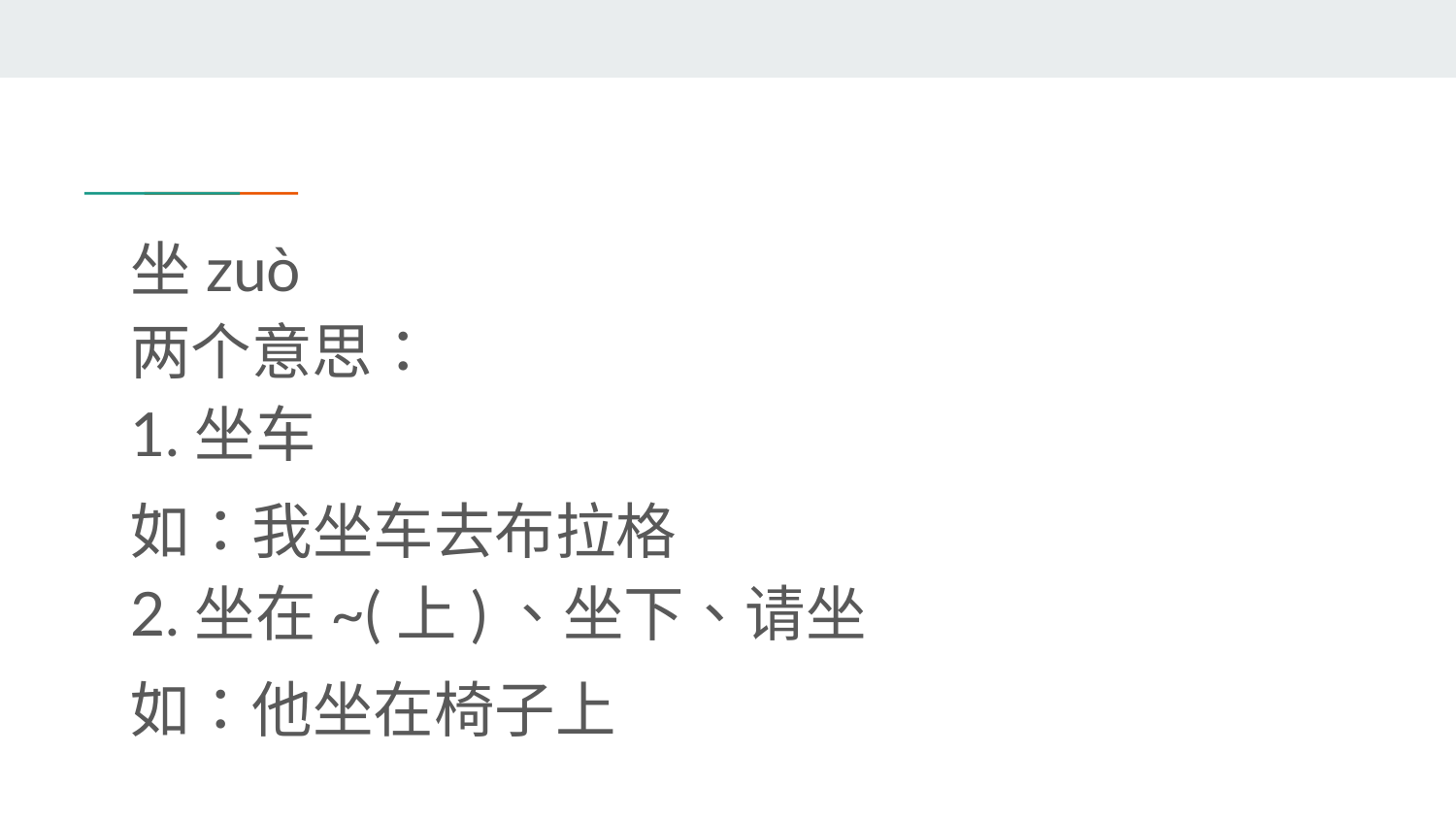

#
坐zuò
两个意思：
1.坐车
如：我坐车去布拉格
2.坐在~(上)、坐下、请坐
如：他坐在椅子上